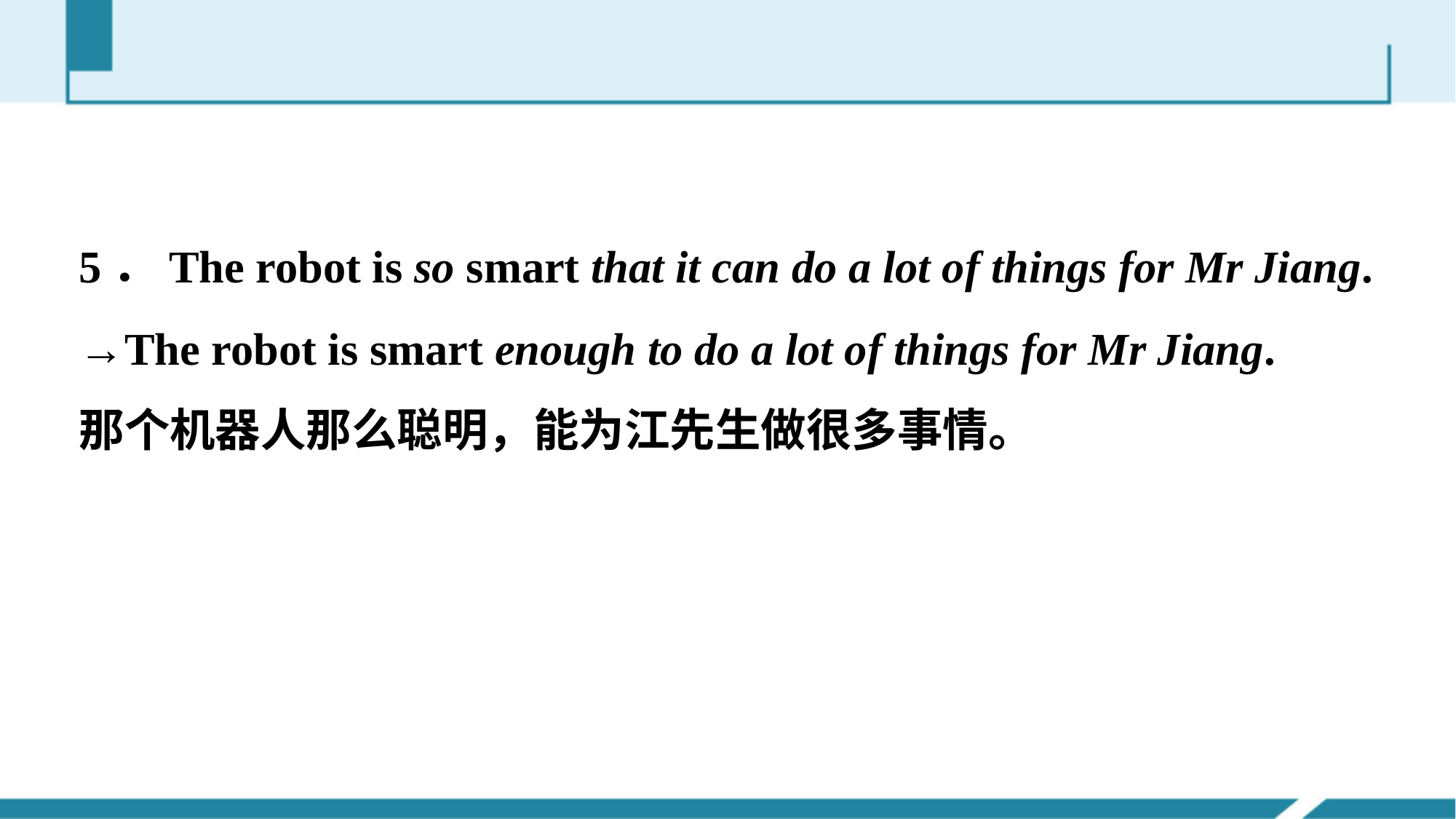

5．The robot is so smart that it can do a lot of things for Mr Jiang.
→The robot is smart enough to do a lot of things for Mr Jiang.
那个机器人那么聪明，能为江先生做很多事情。